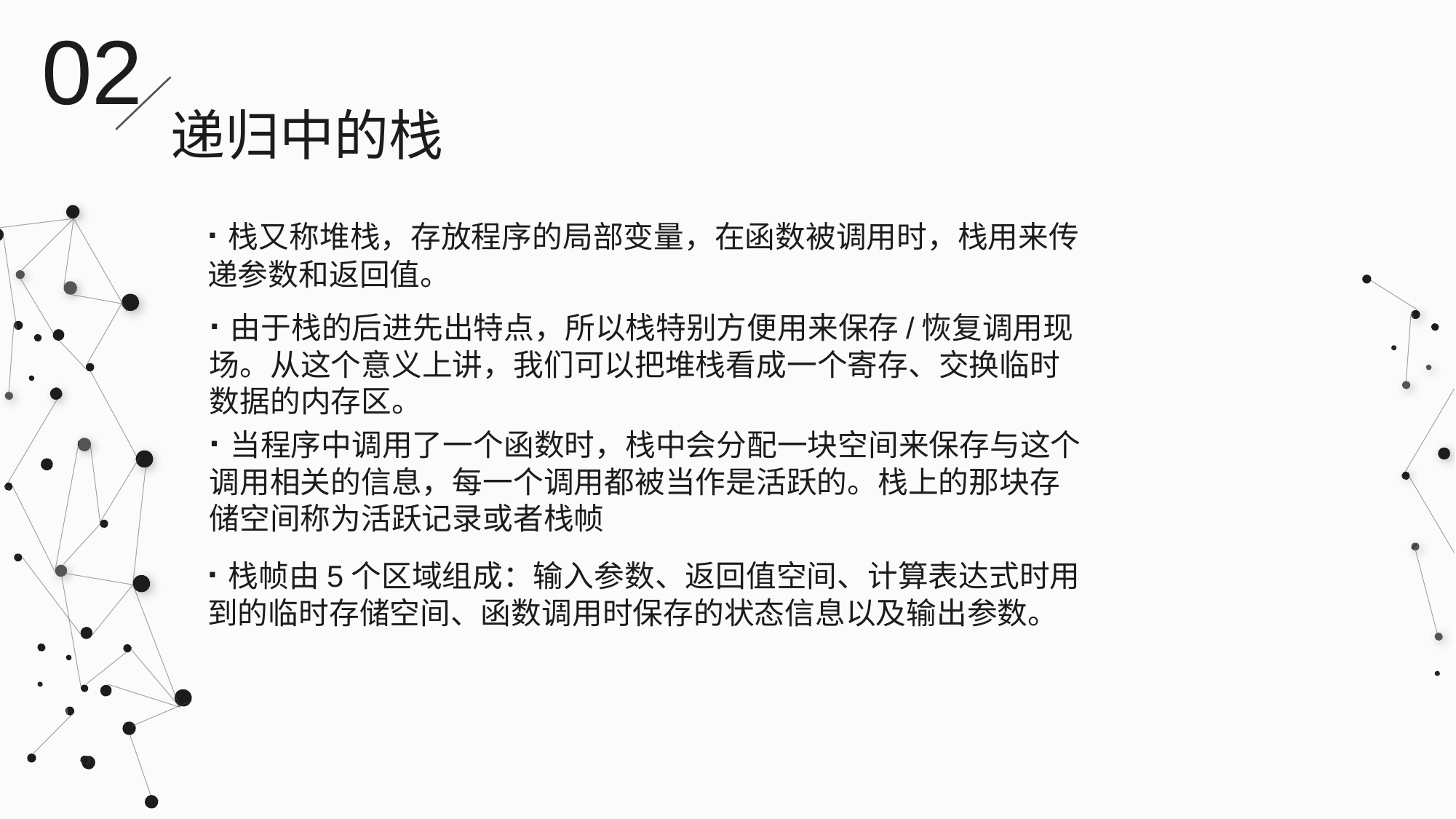

02
递归中的栈

·栈又称堆栈，存放程序的局部变量，在函数被调用时，栈用来传递参数和返回值。

·由于栈的后进先出特点，所以栈特别方便用来保存/恢复调用现场。从这个意义上讲，我们可以把堆栈看成一个寄存、交换临时数据的内存区。

·当程序中调用了一个函数时，栈中会分配一块空间来保存与这个调用相关的信息，每一个调用都被当作是活跃的。栈上的那块存储空间称为活跃记录或者栈帧

·栈帧由5个区域组成：输入参数、返回值空间、计算表达式时用到的临时存储空间、函数调用时保存的状态信息以及输出参数。